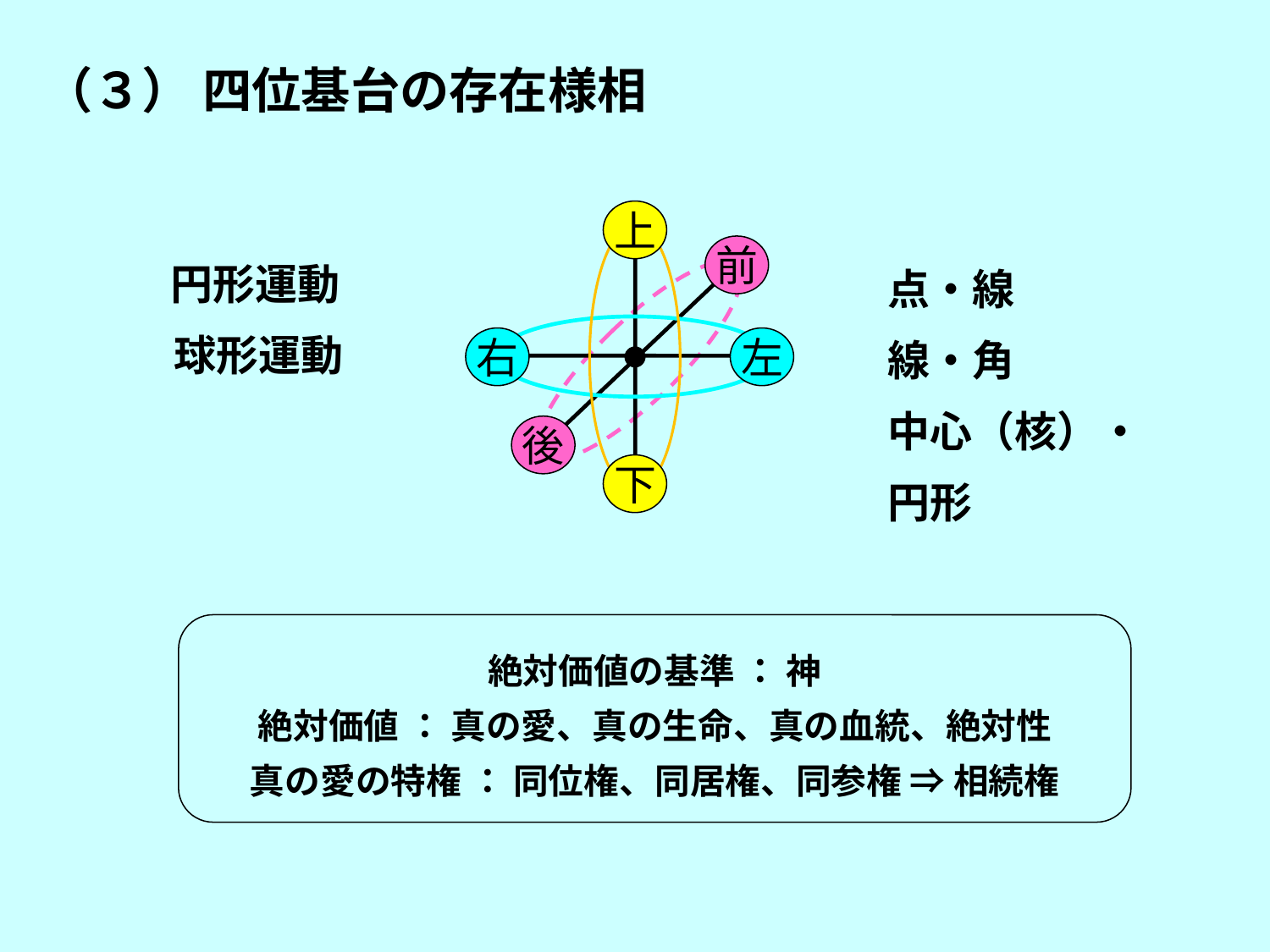

（３） 四位基台の存在様相

       円形運動
      球形運動
上

前
点・線
線・角
中心（核）・円形

右
左

後
下
絶対価値の基準 ： 神
絶対価値 ： 真の愛、真の生命、真の血統、絶対性
真の愛の特権 ： 同位権、同居権、同参権 ⇒ 相続権